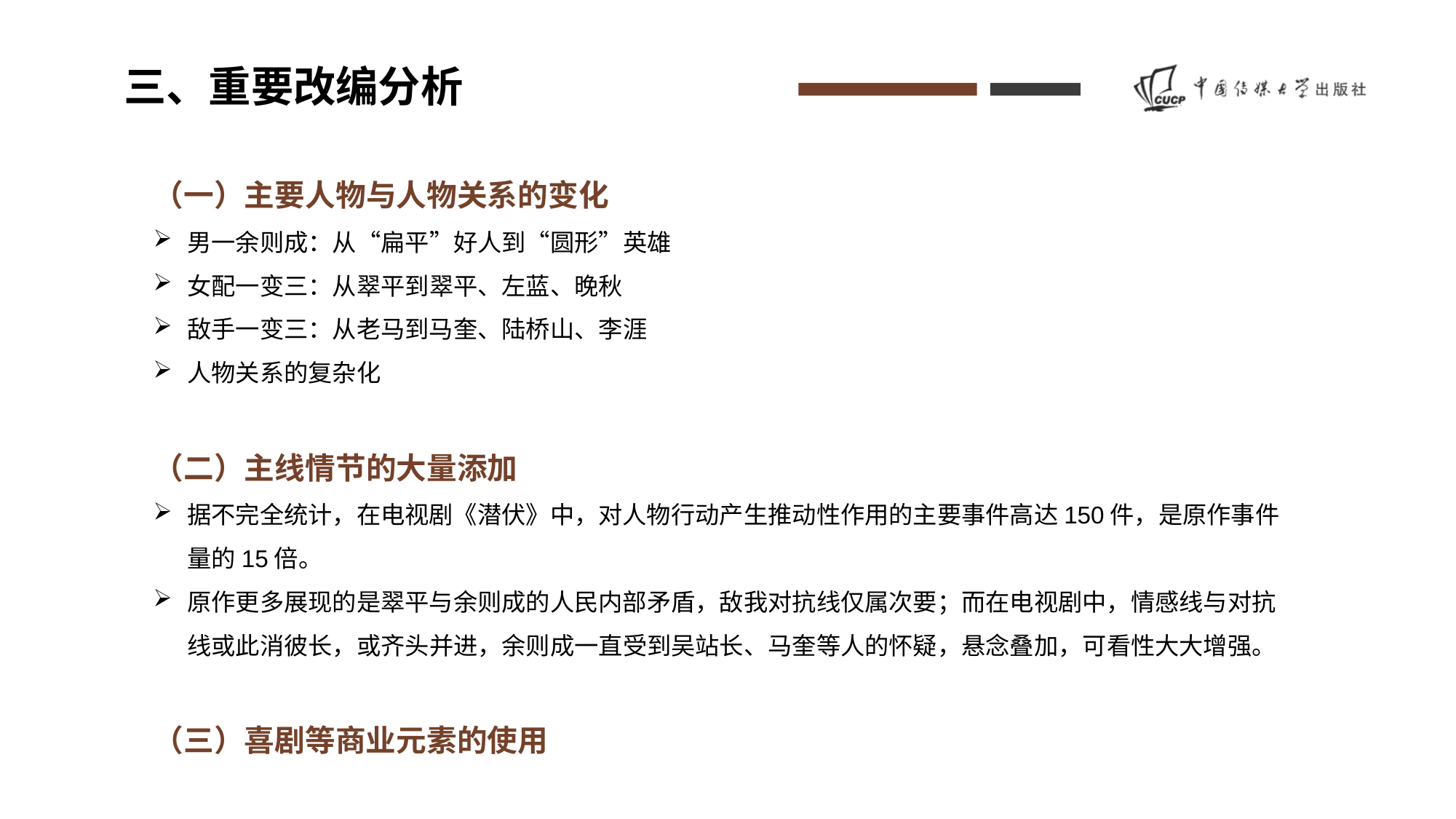

三、重要改编分析

（一）主要人物与人物关系的变化
男一余则成：从“扁平”好人到“圆形”英雄
女配一变三：从翠平到翠平、左蓝、晚秋
敌手一变三：从老马到马奎、陆桥山、李涯
人物关系的复杂化

（二）主线情节的大量添加
据不完全统计，在电视剧《潜伏》中，对人物行动产生推动性作用的主要事件高达150件，是原作事件量的15倍。
原作更多展现的是翠平与余则成的人民内部矛盾，敌我对抗线仅属次要；而在电视剧中，情感线与对抗线或此消彼长，或齐头并进，余则成一直受到吴站长、马奎等人的怀疑，悬念叠加，可看性大大增强。

（三）喜剧等商业元素的使用